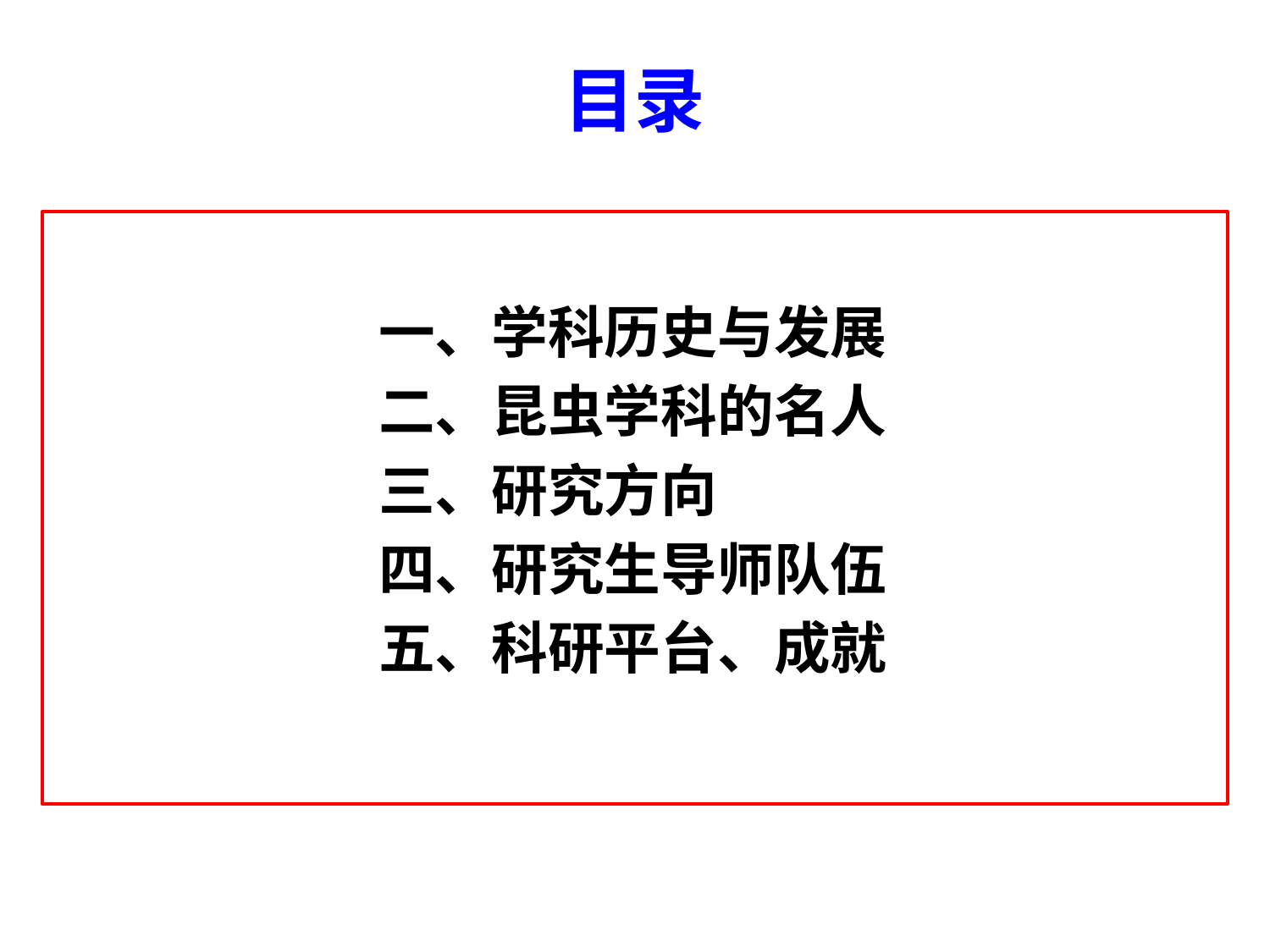

# 目录

                        一、学科历史与发展
                        二、昆虫学科的名人
                        三、研究方向
                        四、研究生导师队伍
                        五、科研平台、成就